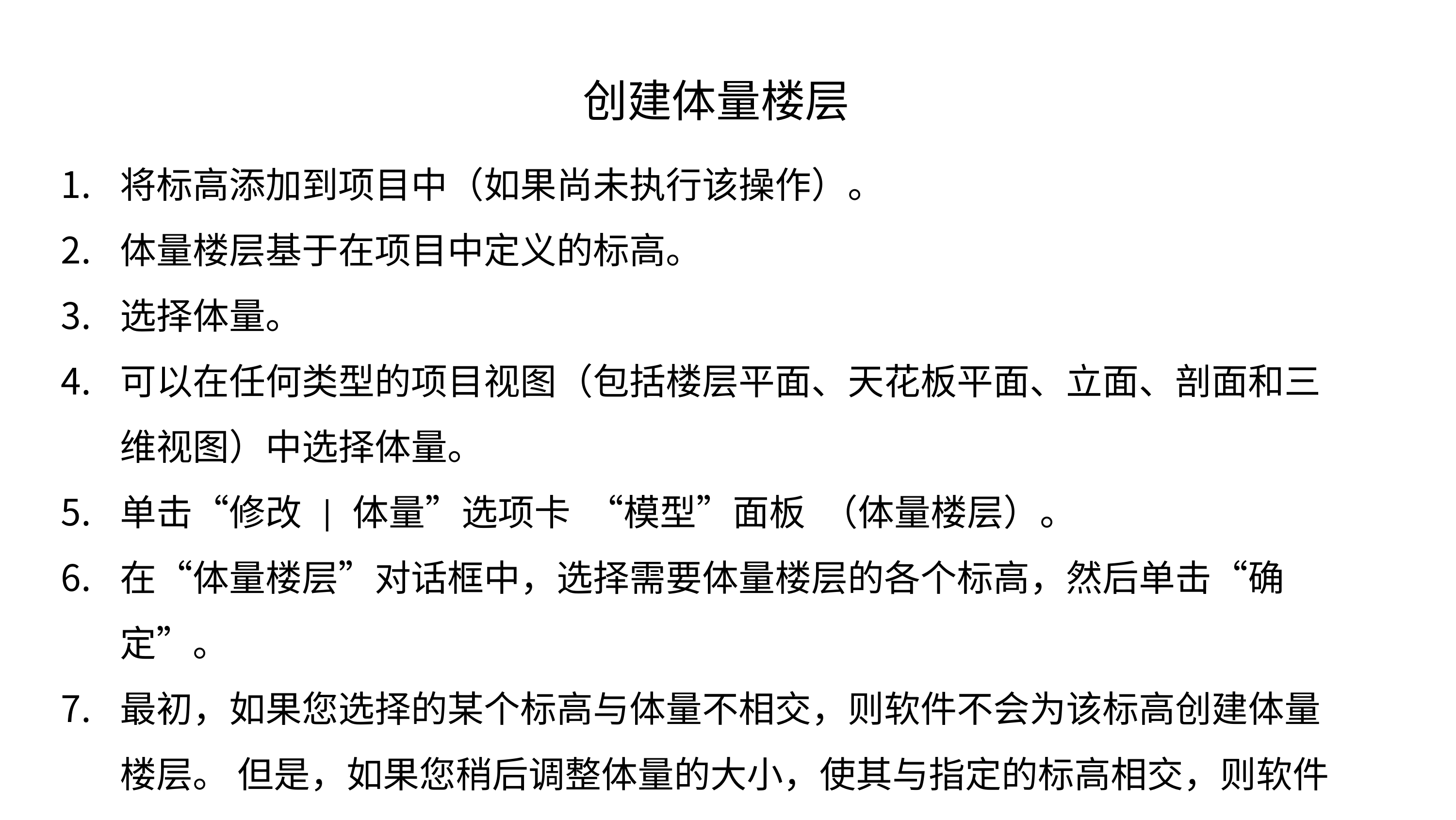

创建体量楼层
将标高添加到项目中（如果尚未执行该操作）。
体量楼层基于在项目中定义的标高。
选择体量。
可以在任何类型的项目视图（包括楼层平面、天花板平面、立面、剖面和三维视图）中选择体量。
单击“修改 | 体量”选项卡  “模型”面板  （体量楼层）。
在“体量楼层”对话框中，选择需要体量楼层的各个标高，然后单击“确定”。
最初，如果您选择的某个标高与体量不相交，则软件不会为该标高创建体量楼层。 但是，如果您稍后调整体量的大小，使其与指定的标高相交，则软件会在该标高上创建体量楼层。